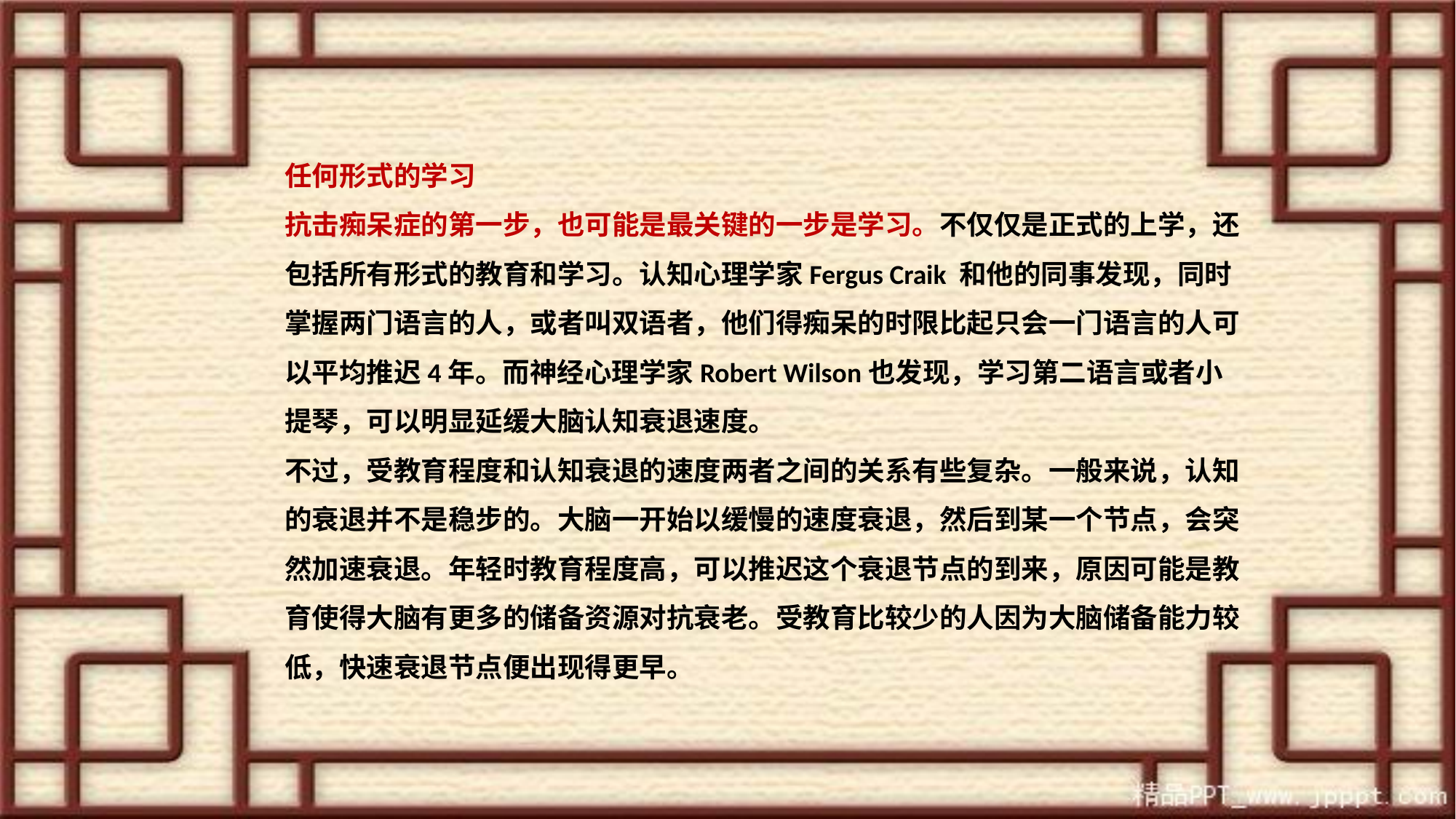

任何形式的学习
抗击痴呆症的第一步，也可能是最关键的一步是学习。不仅仅是正式的上学，还包括所有形式的教育和学习。认知心理学家Fergus Craik 和他的同事发现，同时掌握两门语言的人，或者叫双语者，他们得痴呆的时限比起只会一门语言的人可以平均推迟4年。而神经心理学家Robert Wilson也发现，学习第二语言或者小提琴，可以明显延缓大脑认知衰退速度。
不过，受教育程度和认知衰退的速度两者之间的关系有些复杂。一般来说，认知的衰退并不是稳步的。大脑一开始以缓慢的速度衰退，然后到某一个节点，会突然加速衰退。年轻时教育程度高，可以推迟这个衰退节点的到来，原因可能是教育使得大脑有更多的储备资源对抗衰老。受教育比较少的人因为大脑储备能力较低，快速衰退节点便出现得更早。